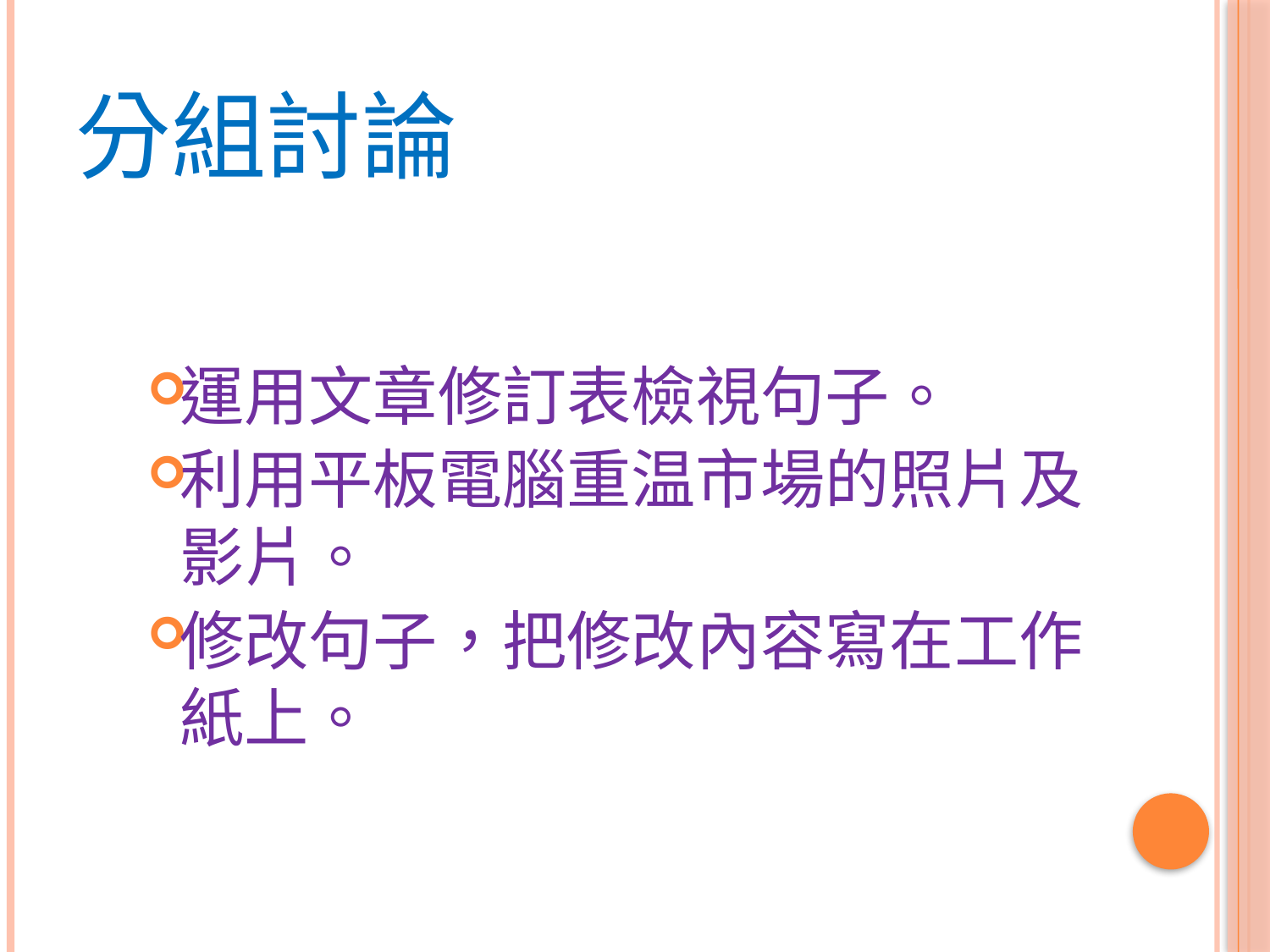

# 分組討論
運用文章修訂表檢視句子。
利用平板電腦重温市場的照片及影片。
修改句子，把修改內容寫在工作紙上。